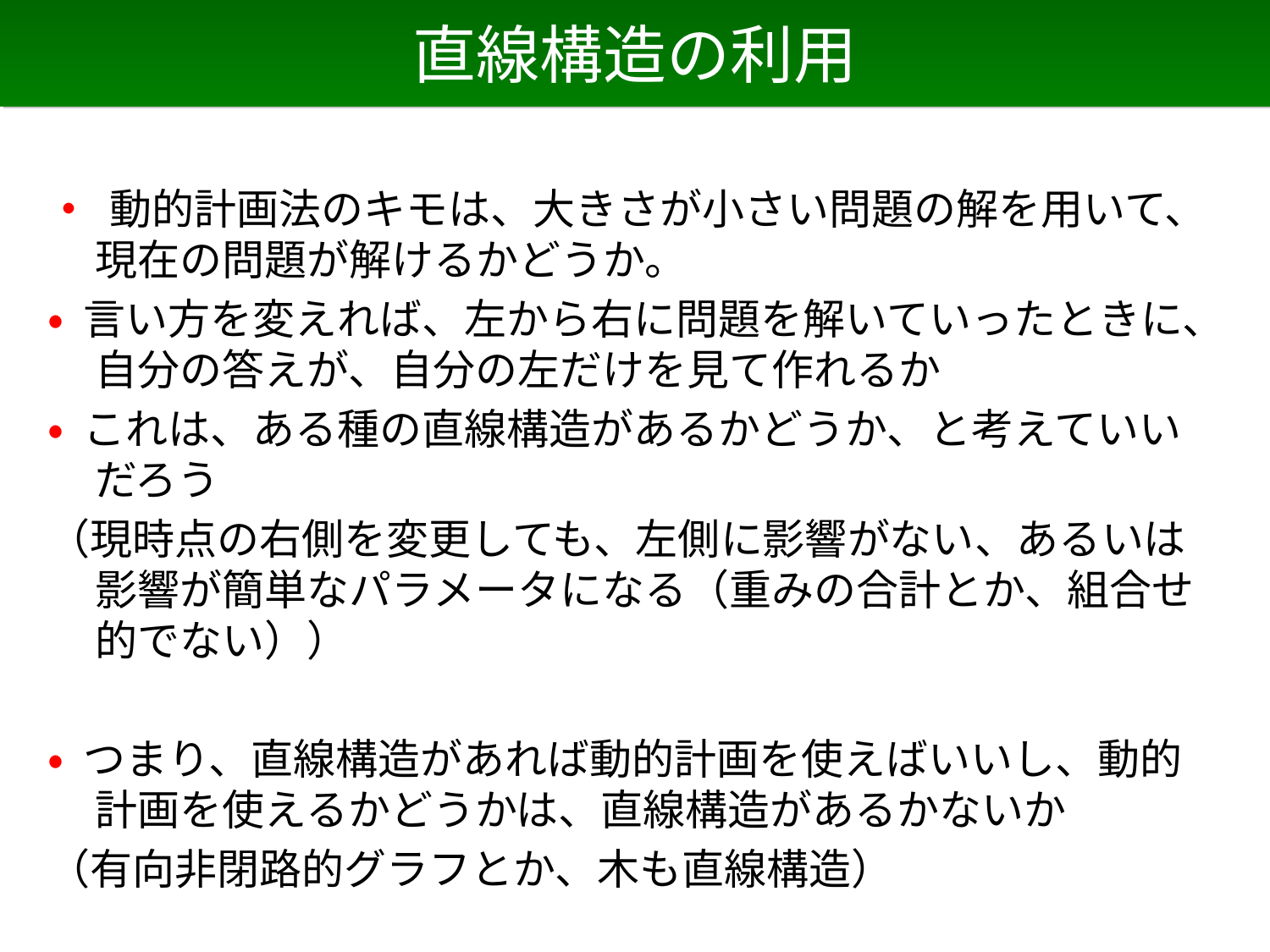

# 直線構造の利用
• 動的計画法のキモは、大きさが小さい問題の解を用いて、現在の問題が解けるかどうか。
• 言い方を変えれば、左から右に問題を解いていったときに、自分の答えが、自分の左だけを見て作れるか
• これは、ある種の直線構造があるかどうか、と考えていいだろう
（現時点の右側を変更しても、左側に影響がない、あるいは影響が簡単なパラメータになる（重みの合計とか、組合せ的でない））

• つまり、直線構造があれば動的計画を使えばいいし、動的計画を使えるかどうかは、直線構造があるかないか
（有向非閉路的グラフとか、木も直線構造）